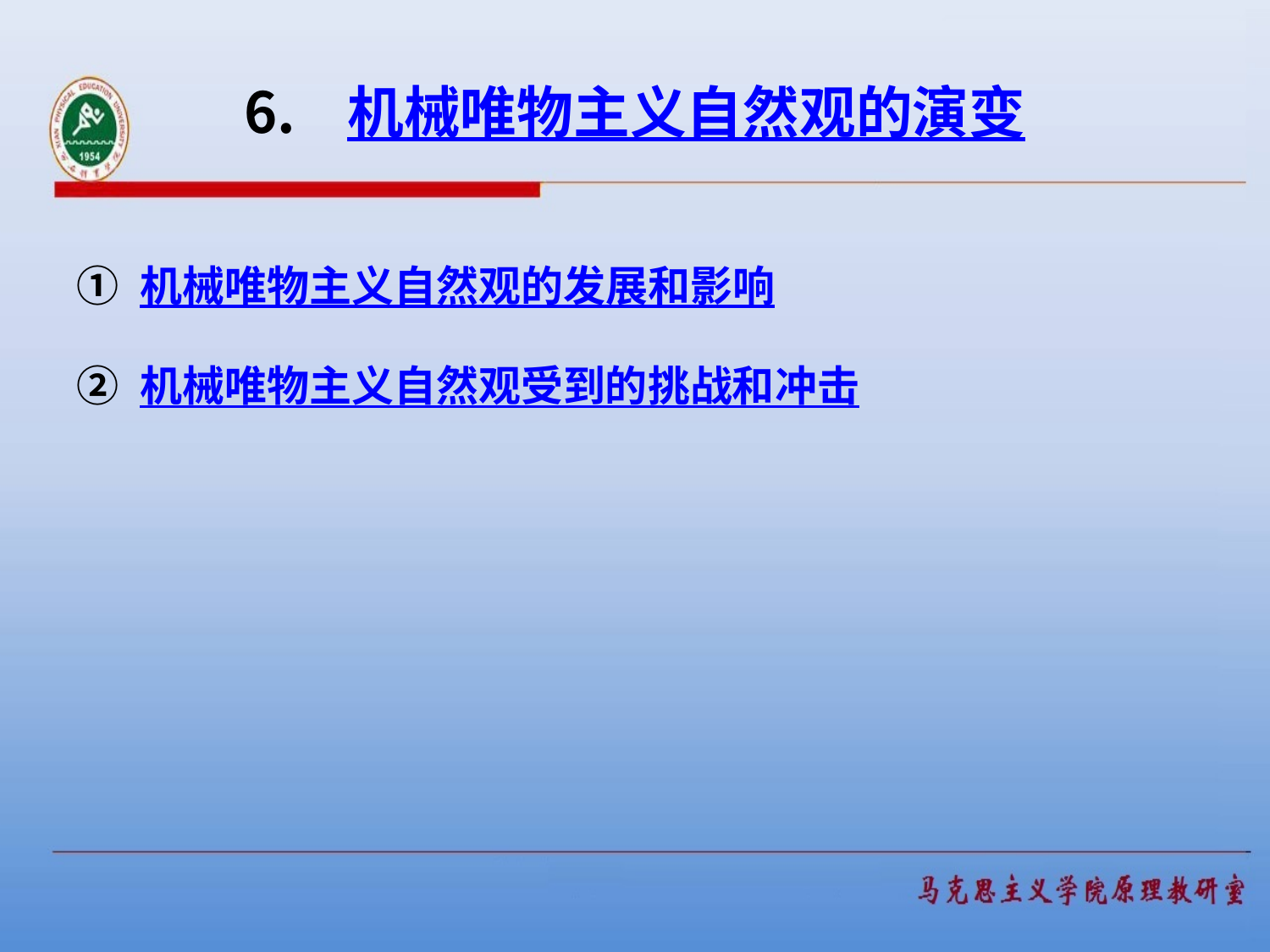

# 机械唯物主义自然观的演变
机械唯物主义自然观的发展和影响
机械唯物主义自然观受到的挑战和冲击